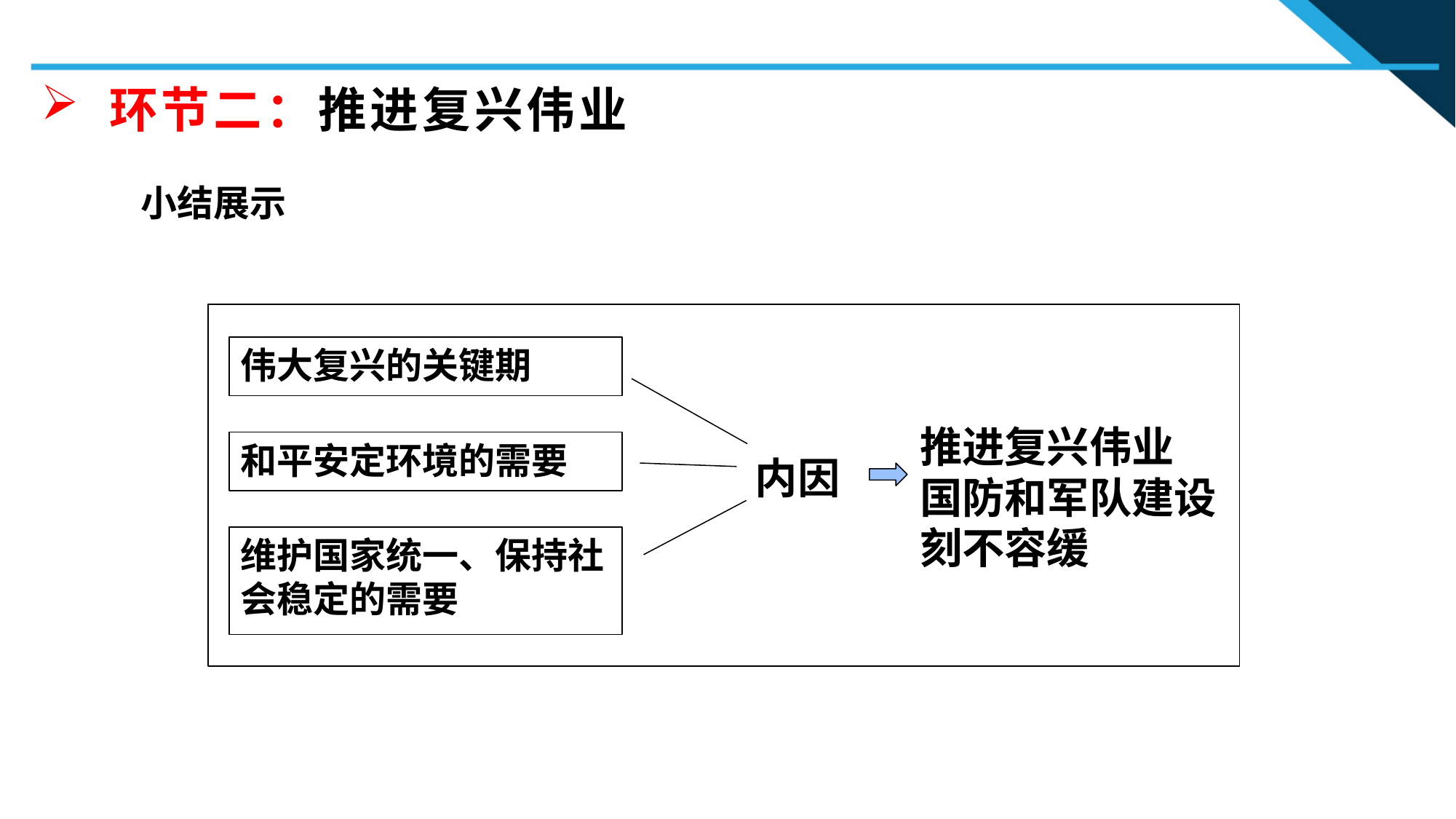

环节二：推进复兴伟业
小结展示

伟大复兴的关键期
推进复兴伟业
国防和军队建设刻不容缓
和平安定环境的需要

内因

维护国家统一、保持社会稳定的需要